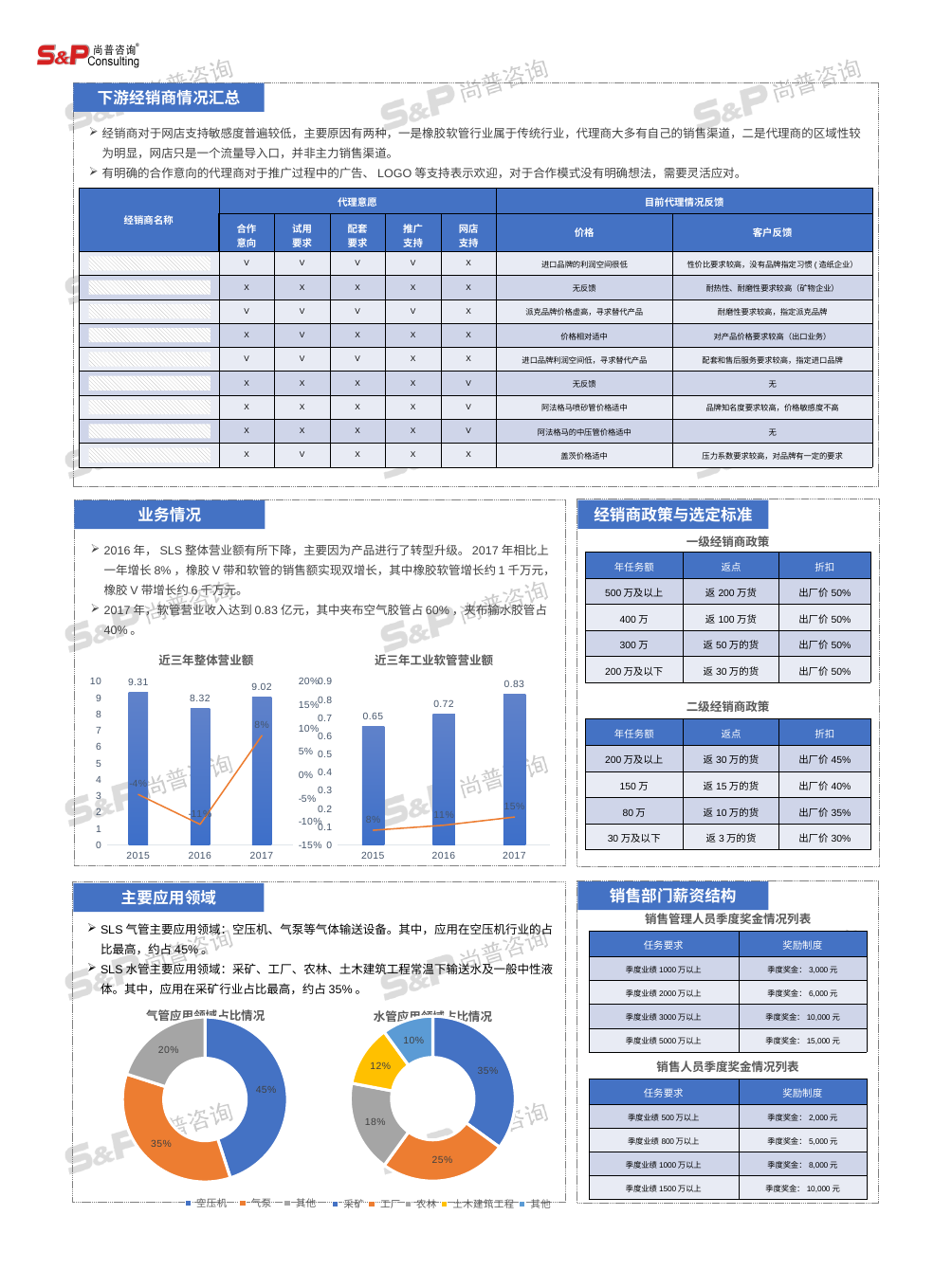

下游经销商情况汇总
经销商对于网店支持敏感度普遍较低，主要原因有两种，一是橡胶软管行业属于传统行业，代理商大多有自己的销售渠道，二是代理商的区域性较为明显，网店只是一个流量导入口，并非主力销售渠道。
有明确的合作意向的代理商对于推广过程中的广告、LOGO等支持表示欢迎，对于合作模式没有明确想法，需要灵活应对。
| 经销商名称 | 代理意愿 |  |  |  |  | 目前代理情况反馈 |  |
| --- | --- | --- | --- | --- | --- | --- | --- |
|  | 合作意向 | 试用要求 | 配套要求 | 推广支持 | 网店支持 | 价格 | 客户反馈 |
| 河北景县嘉禾橡胶管业 | V | V | V | V | X | 进口品牌的利润空间很低 | 性价比要求较高，没有品牌指定习惯(造纸企业） |
| 派克埃迪流体连接件 | X | X | X | X | X | 无反馈 | 耐热性、耐磨性要求较高（矿物企业） |
| 北京中汇通恒材料有限公司 | V | V | V | V | X | 派克品牌价格虚高，寻求替代产品 | 耐磨性要求较高，指定派克品牌 |
| 天津一洋五金有限公司 | X | V | X | X | X | 价格相对适中 | 对产品价格要求较高（出口业务） |
| 深圳欧沃玛工业 | V | V | V | X | X | 进口品牌利润空间低，寻求替代产品 | 配套和售后服务要求较高，指定进口品牌 |
| 苏州鑫伏力德流体有限公司 | X | X | X | X | V | 无反馈 | 无 |
| 上海允拓贸易 | X | X | X | X | V | 阿法格马喷砂管价格适中 | 品牌知名度要求较高，价格敏感度不高 |
| 上海沣俊贸易 | X | X | X | X | V | 阿法格马的中压管价格适中 | 无 |
| 上海嘉鸣工贸有限公司 | X | V | X | X | X | 盖茨价格适中 | 压力系数要求较高，对品牌有一定的要求 |

经销商政策与选定标准
业务情况
一级经销商政策
2016年，SLS整体营业额有所下降，主要因为产品进行了转型升级。2017年相比上一年增长8%，橡胶V带和软管的销售额实现双增长，其中橡胶软管增长约1千万元，橡胶V带增长约6千万元。
2017年，软管营业收入达到0.83亿元，其中夹布空气胶管占60%，夹布输水胶管占40%。
| 年任务额 | 返点 | 折扣 |
| --- | --- | --- |
| 500万及以上 | 返200万货 | 出厂价50% |
| 400万 | 返100万货 | 出厂价50% |
| 300万 | 返50万的货 | 出厂价50% |
| 200万及以下 | 返30万的货 | 出厂价50% |
近三年整体营业额

### Chart

| Category | 总销售额（亿元） | 增长率(%) |
|---|---|---|
| 2015 | 9.31 | -0.04226804123711342 |
| 2016 | 8.32 | -0.10633727175080561 |
| 2017 | 9.02 | 0.0841346153846153 |
近三年工业软管营业额

### Chart

| Category | 工业软管销售额（亿元） | 增长率（%） |
|---|---|---|
| 2015 | 0.65 | 0.08 |
| 2016 | 0.72 | 0.10769230769230762 |
| 2017 | 0.83 | 0.15277777777777776 |
二级经销商政策
| 年任务额 | 返点 | 折扣 |
| --- | --- | --- |
| 200万及以上 | 返30万的货 | 出厂价45% |
| 150万 | 返15万的货 | 出厂价40% |
| 80万 | 返10万的货 | 出厂价35% |
| 30万及以下 | 返3万的货 | 出厂价30% |

销售部门薪资结构
主要应用领域
销售管理人员季度奖金情况列表
SLS气管主要应用领域：空压机、气泵等气体输送设备。其中，应用在空压机行业的占比最高，约占45%。
SLS水管主要应用领域：采矿、工厂、农林、土木建筑工程常温下输送水及一般中性液体。其中，应用在采矿行业占比最高，约占35%。
| 任务要求 | 奖励制度 |
| --- | --- |
| 季度业绩1000万以上 | 季度奖金：3,000元 |
| 季度业绩2000万以上 | 季度奖金：6,000元 |
| 季度业绩3000万以上 | 季度奖金：10,000元 |
| 季度业绩5000万以上 | 季度奖金：15,000元 |
气管应用领域占比情况

### Chart

| Category | 占比 |
|---|---|
| 空压机 | 0.45 |
| 气泵 | 0.35 |
| 其他 | 0.2 |
水管应用领域占比情况

### Chart

| Category | 占比 |
|---|---|
| 采矿 | 0.35 |
| 工厂 | 0.25 |
| 农林 | 0.18 |
| 土木建筑工程 | 0.12 |
| 其他 | 0.1 |
销售人员季度奖金情况列表
| 任务要求 | 奖励制度 |
| --- | --- |
| 季度业绩500万以上 | 季度奖金：2,000元 |
| 季度业绩800万以上 | 季度奖金：5,000元 |
| 季度业绩1000万以上 | 季度奖金：8,000元 |
| 季度业绩1500万以上 | 季度奖金：10,000元 |